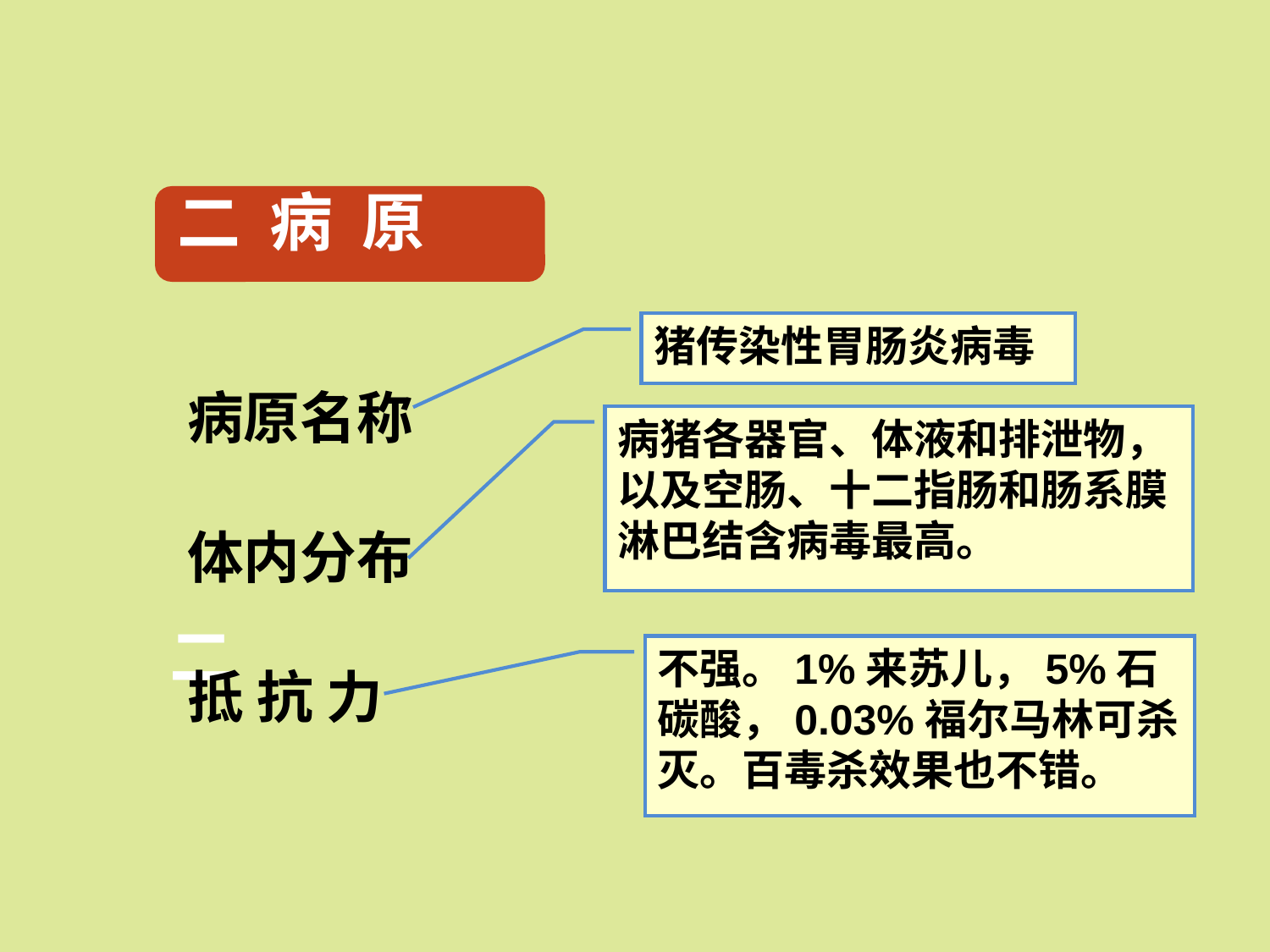

二  病  原

猪传染性胃肠炎病毒
病原名称
病猪各器官、体液和排泄物，以及空肠、十二指肠和肠系膜淋巴结含病毒最高。
体内分布
二
不强。1%来苏儿，5%石碳酸，0.03%福尔马林可杀灭。百毒杀效果也不错。
抵 抗 力